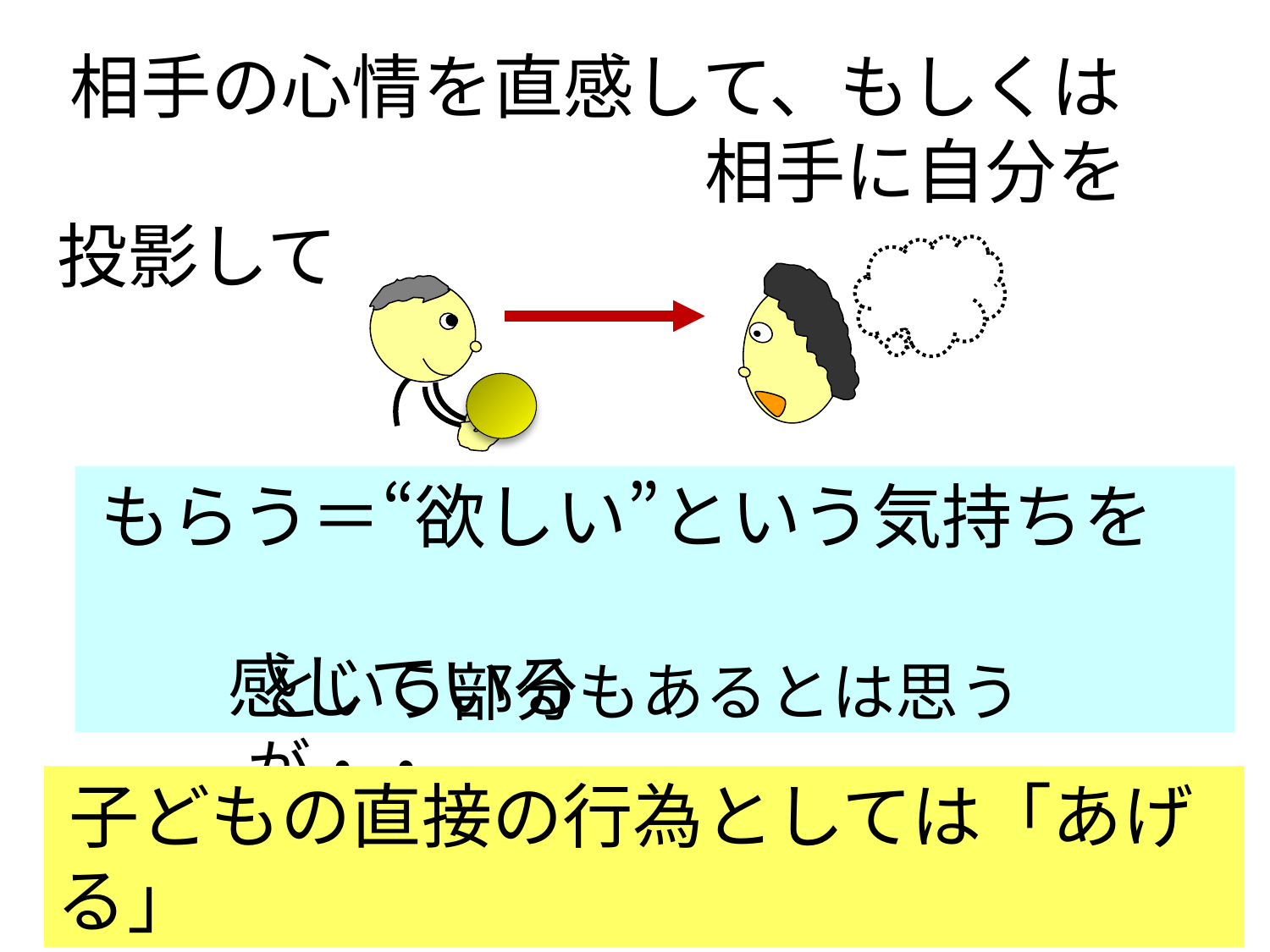

相手の心情を直感して、もしくは
　　　　　　　　　相手に自分を投影して

もらう＝“欲しい”という気持ちを
　　　　　　　　　　　　　　　　　感じている
という部分もあるとは思うが・・
子どもの直接の行為としては「あげる」